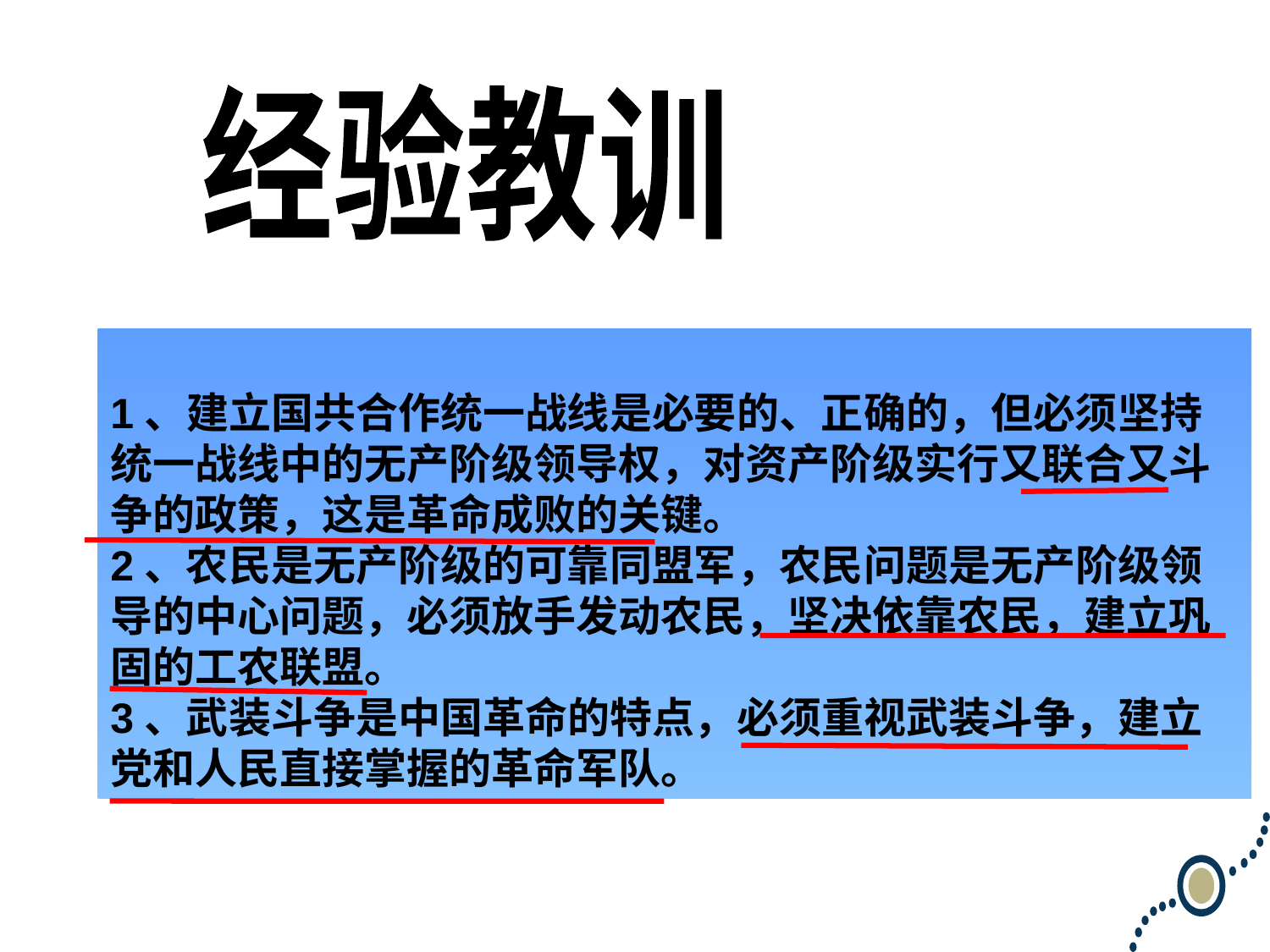

经验教训

1、建立国共合作统一战线是必要的、正确的，但必须坚持统一战线中的无产阶级领导权，对资产阶级实行又联合又斗争的政策，这是革命成败的关键。
2、农民是无产阶级的可靠同盟军，农民问题是无产阶级领导的中心问题，必须放手发动农民，坚决依靠农民，建立巩固的工农联盟。
3、武装斗争是中国革命的特点，必须重视武装斗争，建立党和人民直接掌握的革命军队。